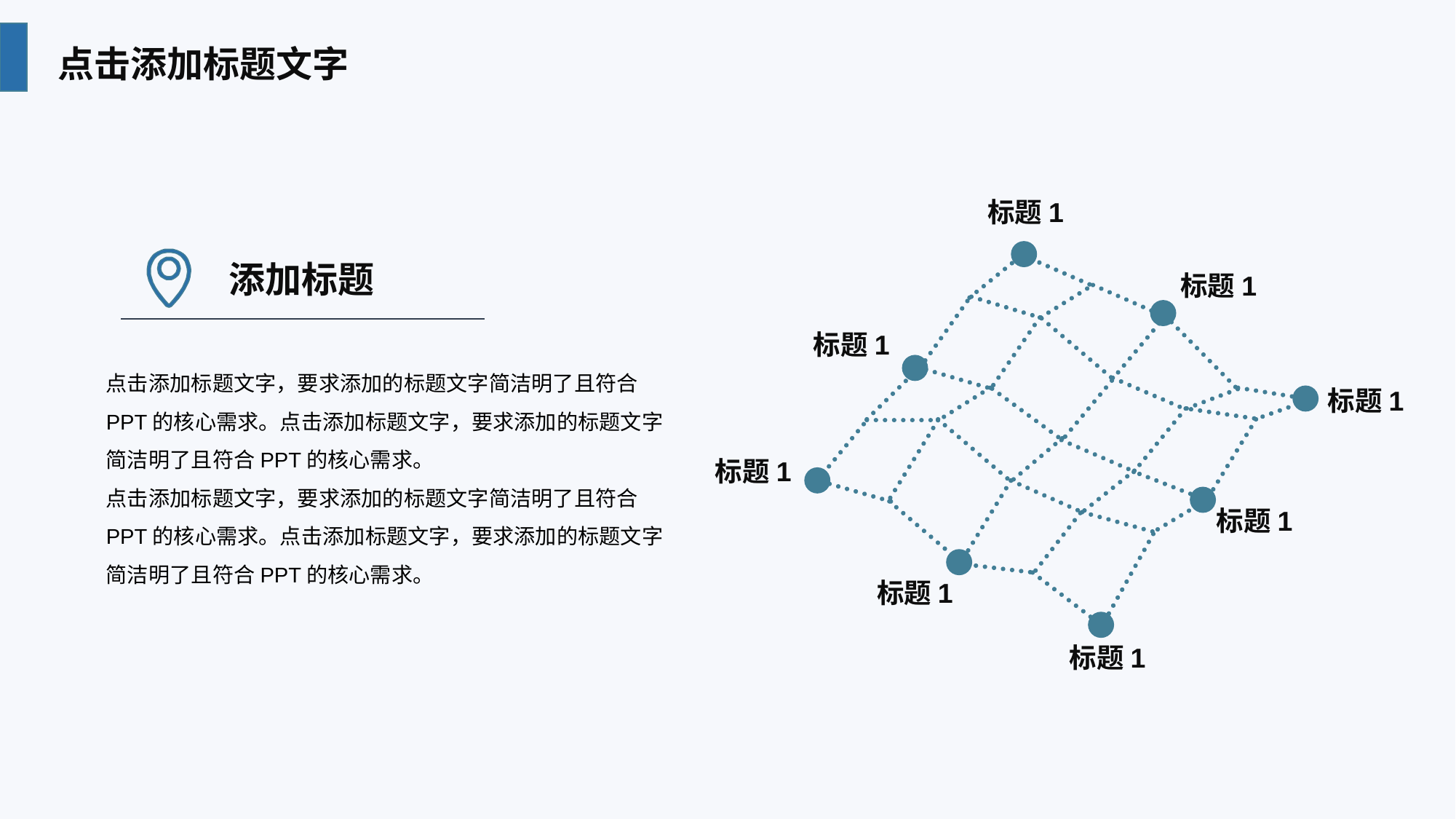

点击添加标题文字
标题1

添加标题
标题1

标题1
点击添加标题文字，要求添加的标题文字简洁明了且符合PPT的核心需求。点击添加标题文字，要求添加的标题文字简洁明了且符合PPT的核心需求。
点击添加标题文字，要求添加的标题文字简洁明了且符合PPT的核心需求。点击添加标题文字，要求添加的标题文字简洁明了且符合PPT的核心需求。

标题1

标题1

标题1

标题1

标题1